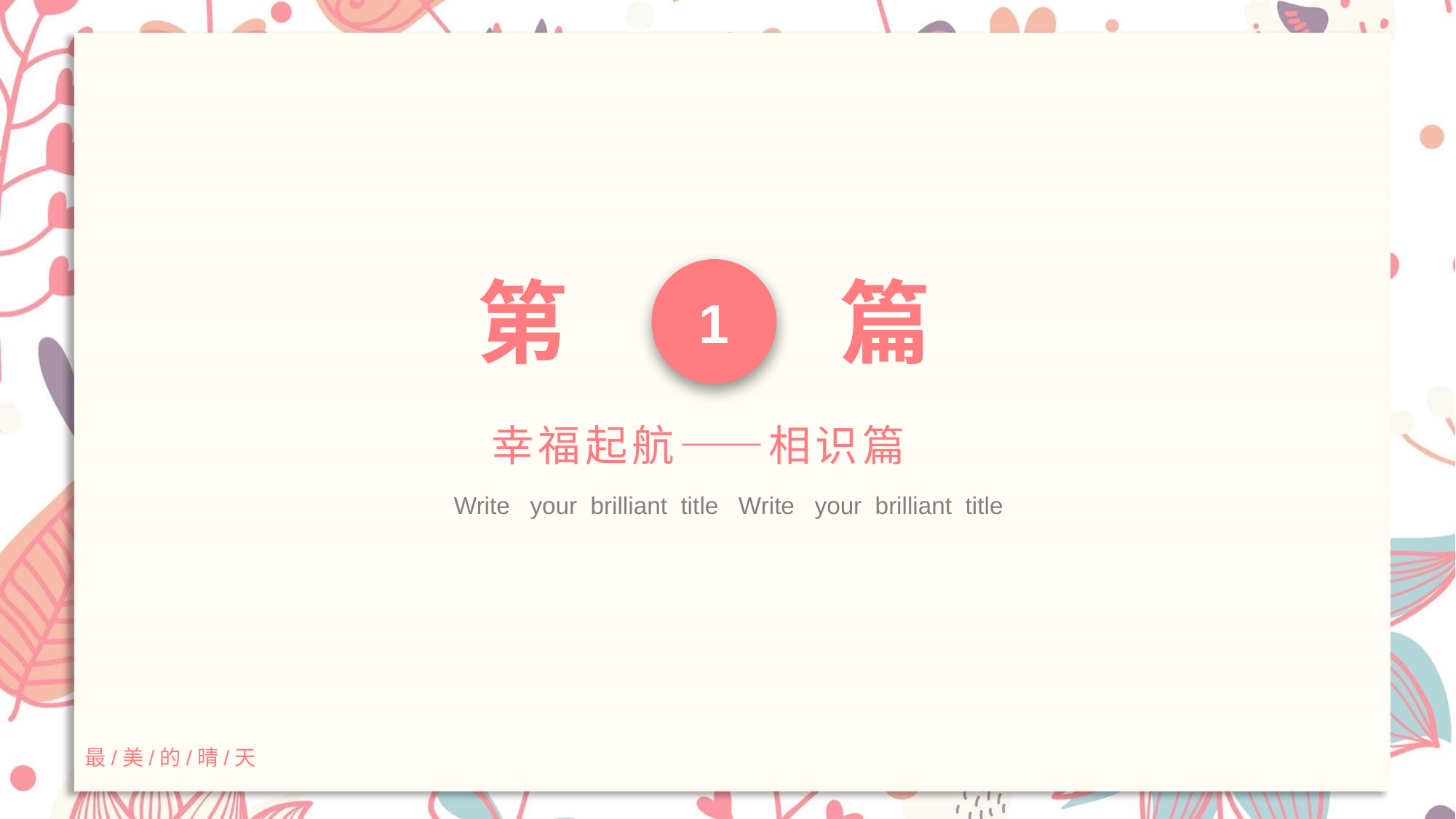

篇
第
1
幸福起航——相识篇
Write   your  brilliant  title   Write   your  brilliant  title

最/美/的/晴/天